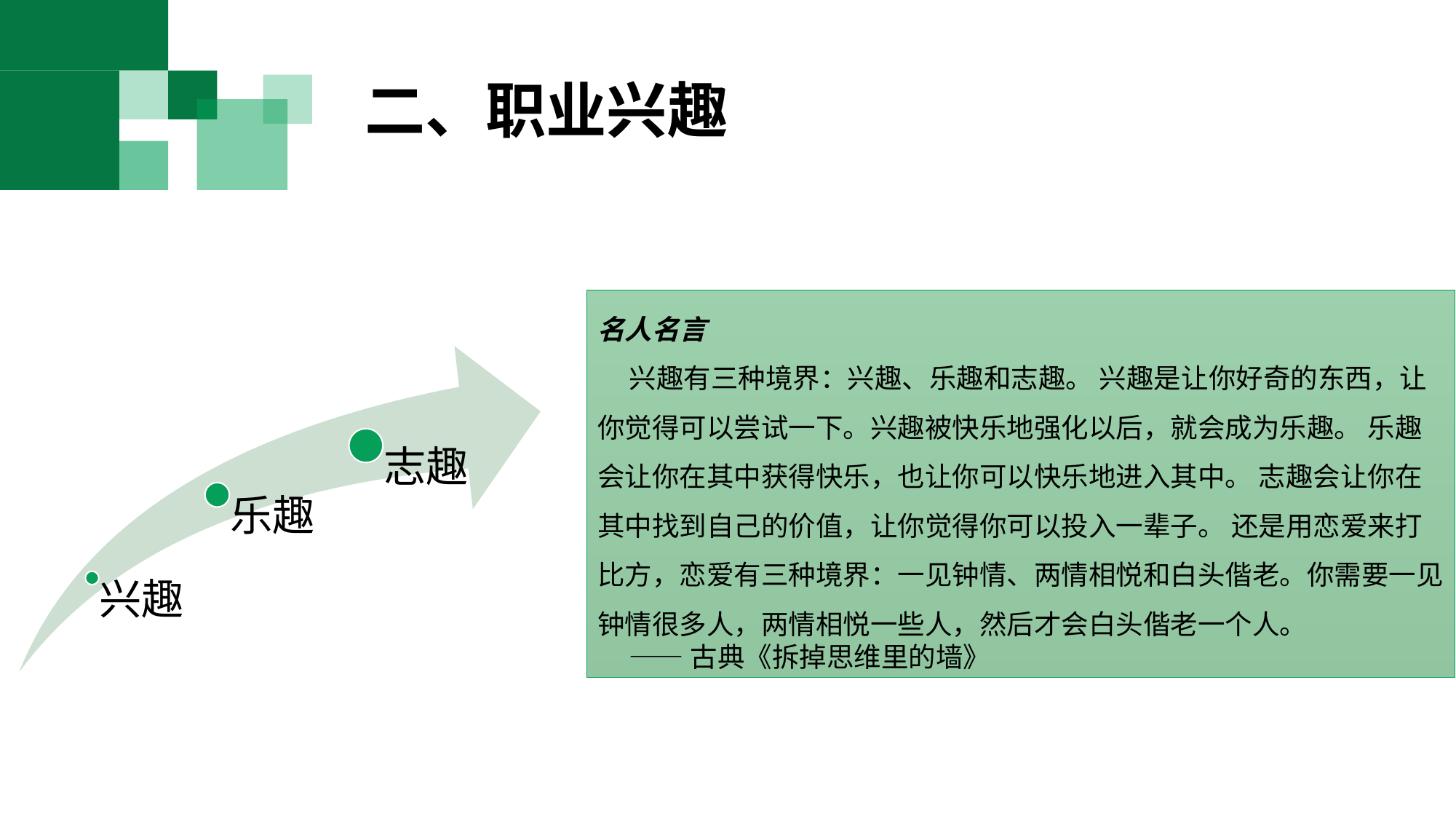

二、职业兴趣
兴趣
乐趣
志趣
名人名言
兴趣有三种境界：兴趣、乐趣和志趣。 兴趣是让你好奇的东西，让你觉得可以尝试一下。兴趣被快乐地强化以后，就会成为乐趣。 乐趣会让你在其中获得快乐，也让你可以快乐地进入其中。 志趣会让你在其中找到自己的价值，让你觉得你可以投入一辈子。 还是用恋爱来打比方，恋爱有三种境界：一见钟情、两情相悦和白头偕老。你需要一见钟情很多人，两情相悦一些人，然后才会白头偕老一个人。
——古典《拆掉思维里的墙》